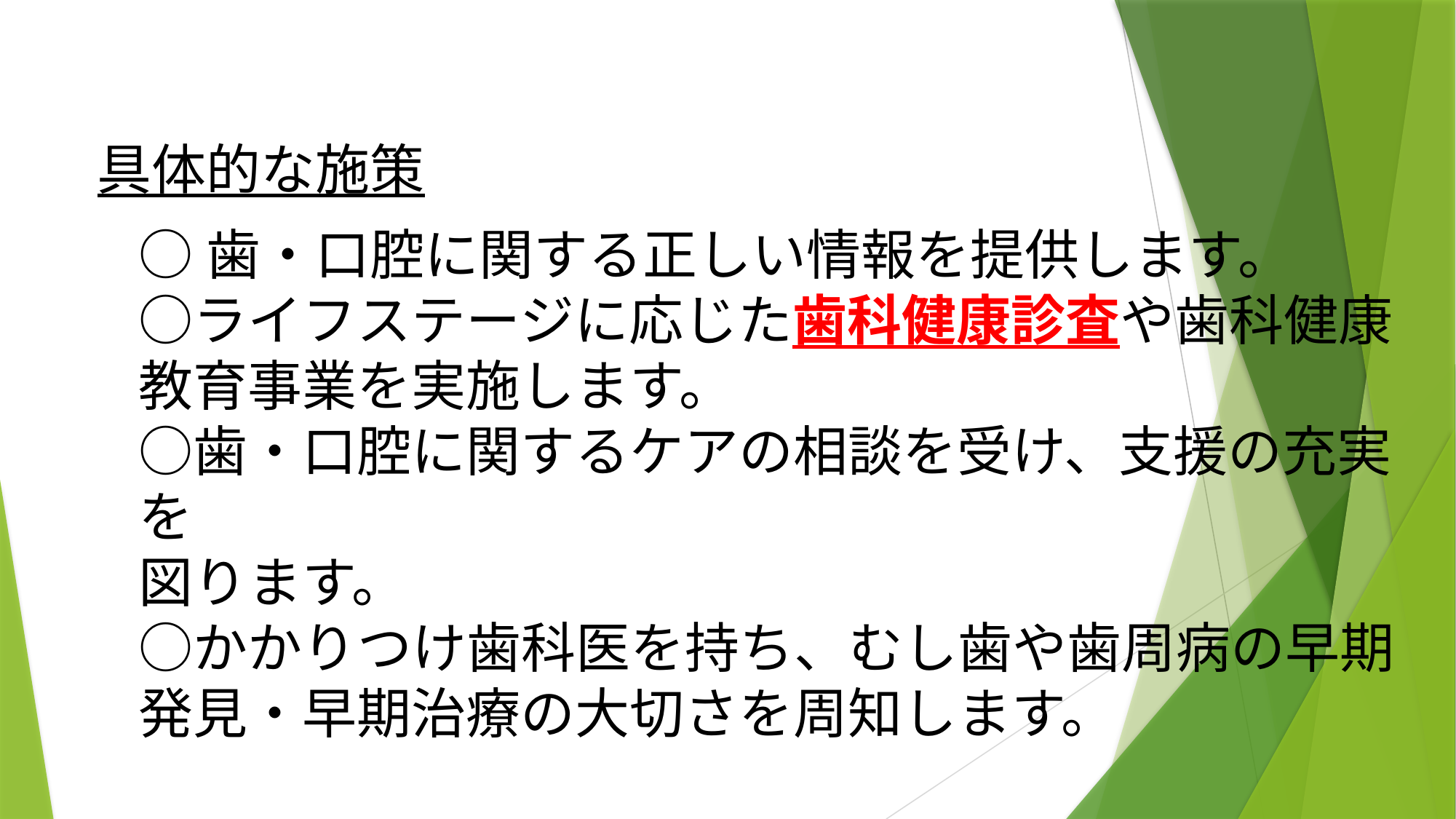

具体的な施策
○歯・口腔に関する正しい情報を提供します。
○ライフステージに応じた歯科健康診査や歯科健康
教育事業を実施します。
○歯・口腔に関するケアの相談を受け、支援の充実を
図ります。
○かかりつけ歯科医を持ち、むし歯や歯周病の早期
発見・早期治療の大切さを周知します。